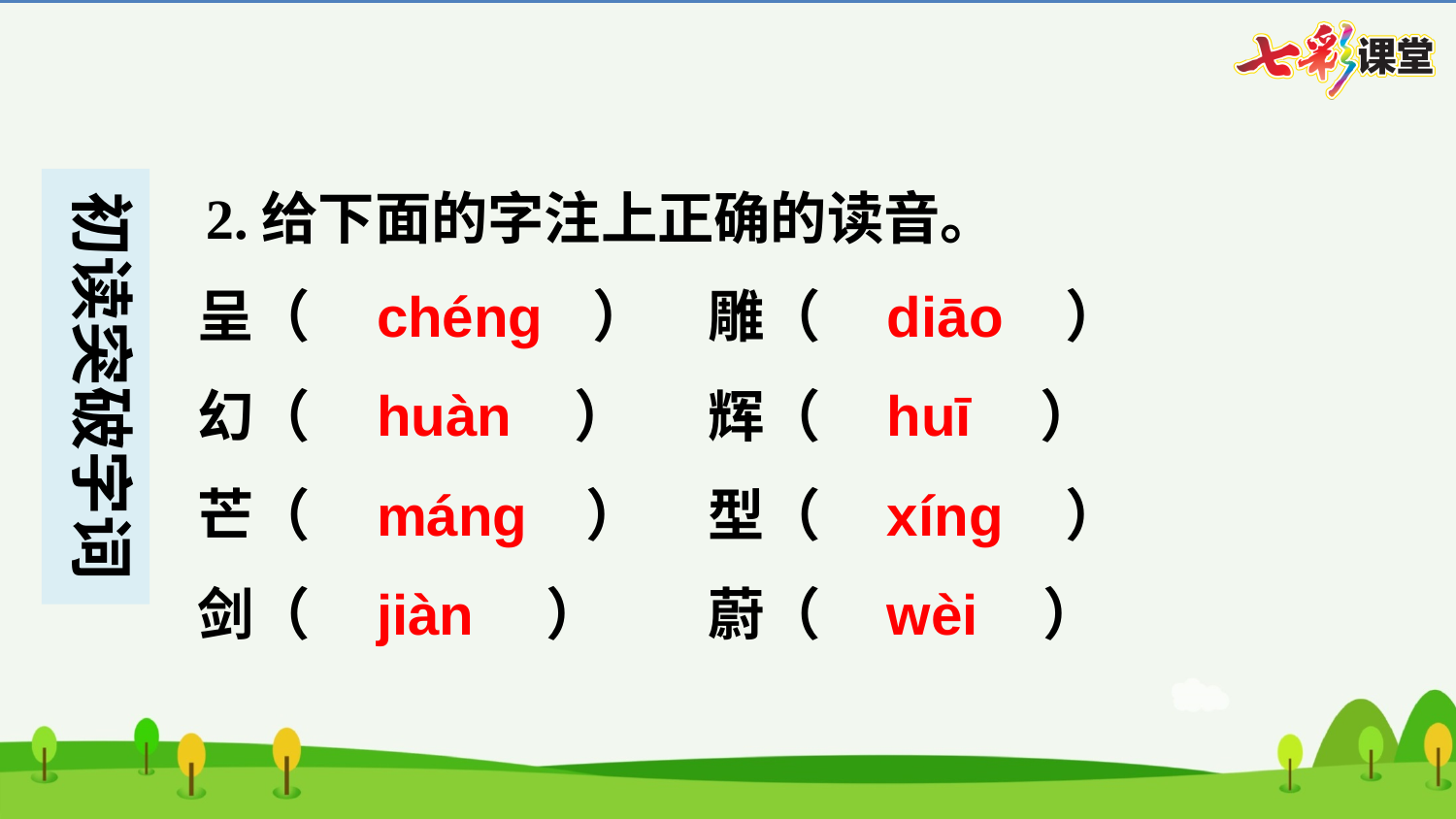

2.给下面的字注上正确的读音。
chéng
diāo
呈（　chéng　）	雕（　diāo　）
huàn
huī
幻（　huàn　）	辉（　huī　）
máng
xíng
芒（　máng　）	型（　xíng　）
jiàn
wèi
剑（　jiàn　）	蔚（　wèi　）